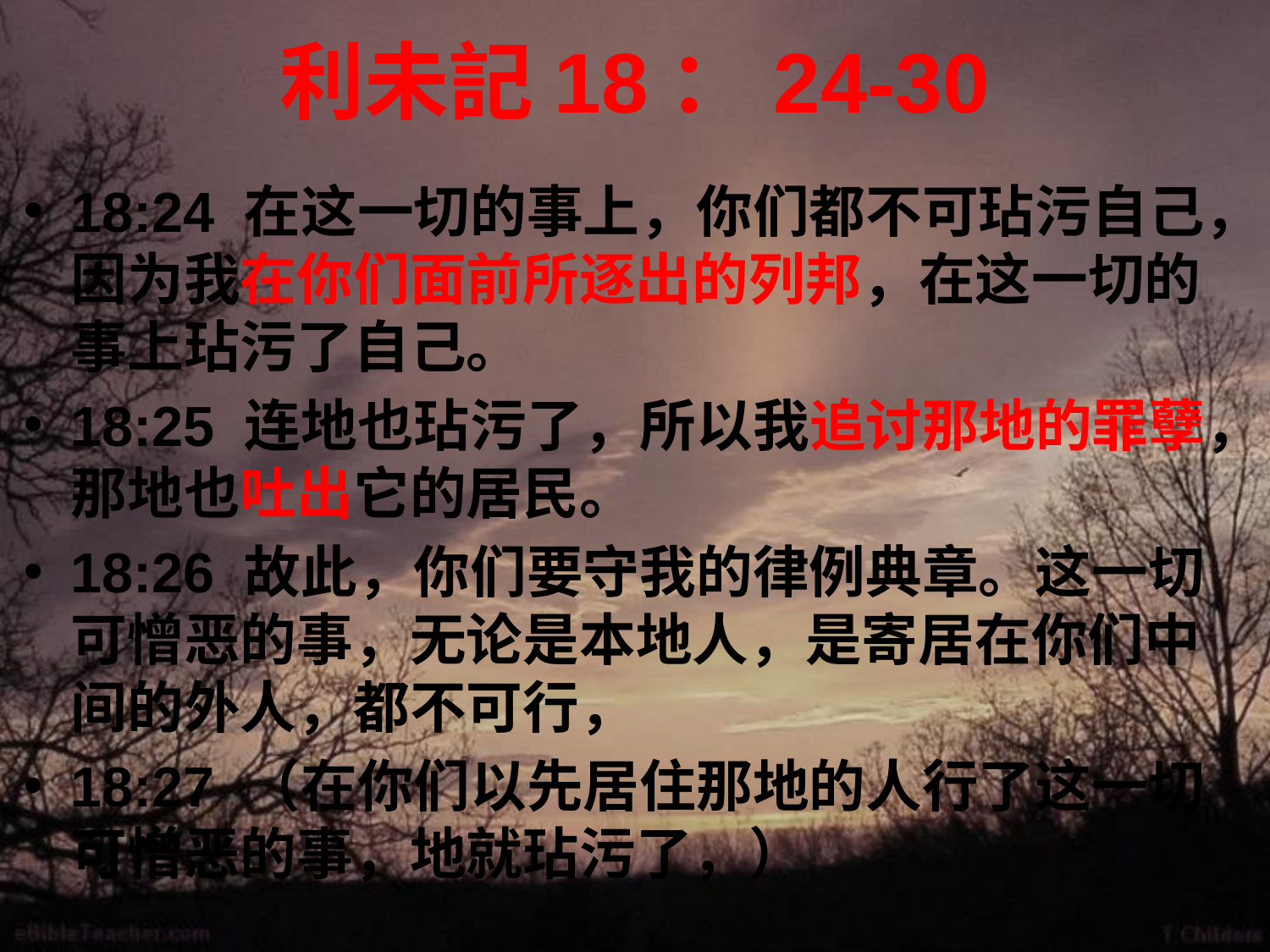

# 利未記18：24-30
18:24 在这一切的事上，你们都不可玷污自己，因为我在你们面前所逐出的列邦，在这一切的事上玷污了自己。
18:25 连地也玷污了，所以我追讨那地的罪孽，那地也吐出它的居民。
18:26 故此，你们要守我的律例典章。这一切可憎恶的事，无论是本地人，是寄居在你们中间的外人，都不可行，
18:27 （在你们以先居住那地的人行了这一切可憎恶的事，地就玷污了，）